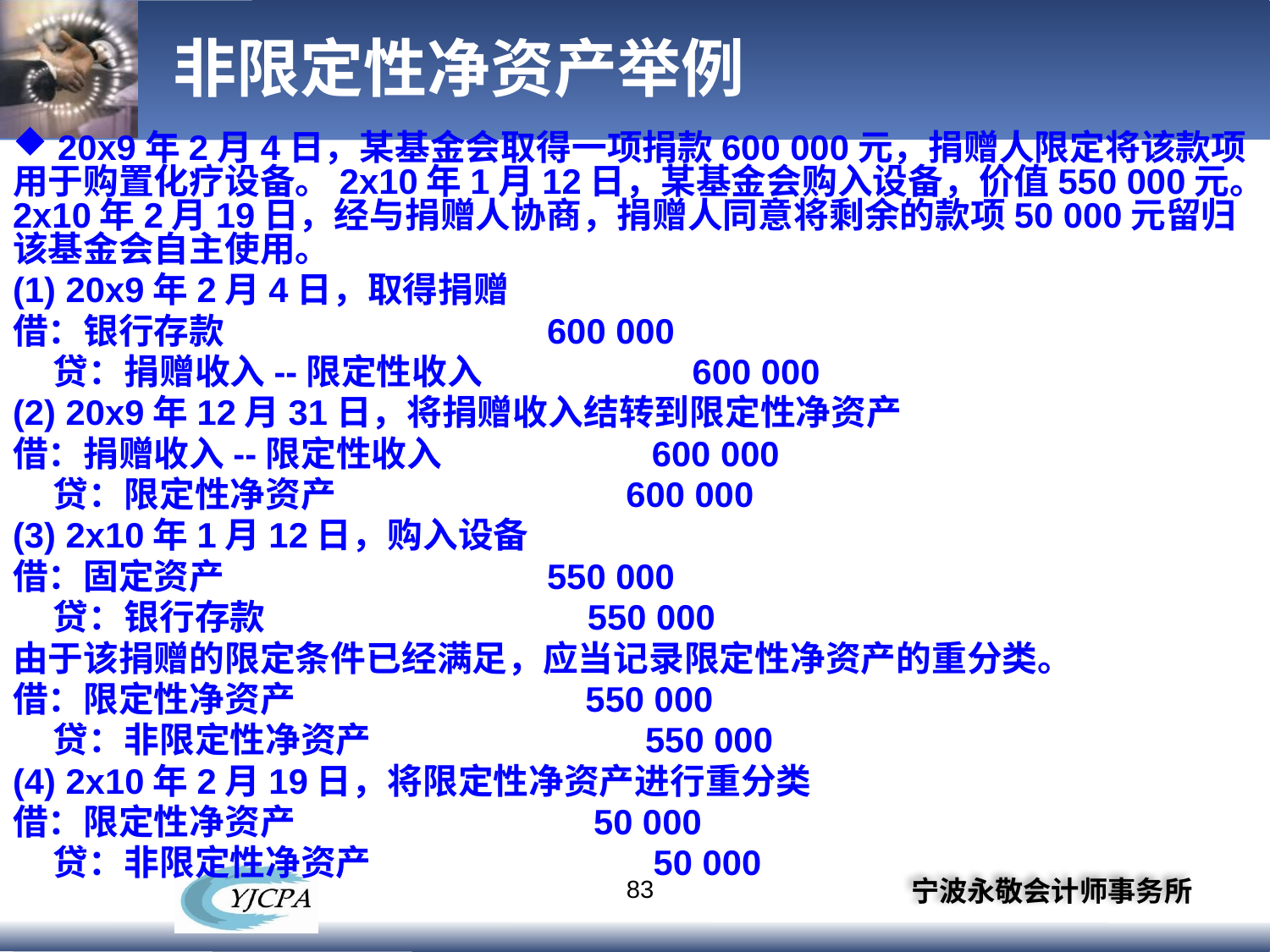

# 非限定性净资产举例
 20x9年2月4日，某基金会取得一项捐款600 000元，捐赠人限定将该款项用于购置化疗设备。2x10年1月12日，某基金会购入设备，价值550 000元。2x10年2月19日，经与捐赠人协商，捐赠人同意将剩余的款项50 000元留归该基金会自主使用。
(1) 20x9年2月4日，取得捐赠
借：银行存款                                       600 000
    贷：捐赠收入--限定性收入                         600 000
(2) 20x9年12月31日，将捐赠收入结转到限定性净资产
借：捐赠收入--限定性收入                         600 000
    贷：限定性净资产                                   600 000
(3) 2x10年1月12日，购入设备
借：固定资产                                       550 000
    贷：银行存款                                       550 000
由于该捐赠的限定条件已经满足，应当记录限定性净资产的重分类。
借：限定性净资产                                   550 000
    贷：非限定性净资产                                 550 000
(4) 2x10年2月19日，将限定性净资产进行重分类
借：限定性净资产                                    50 000
    贷：非限定性净资产                                  50 000